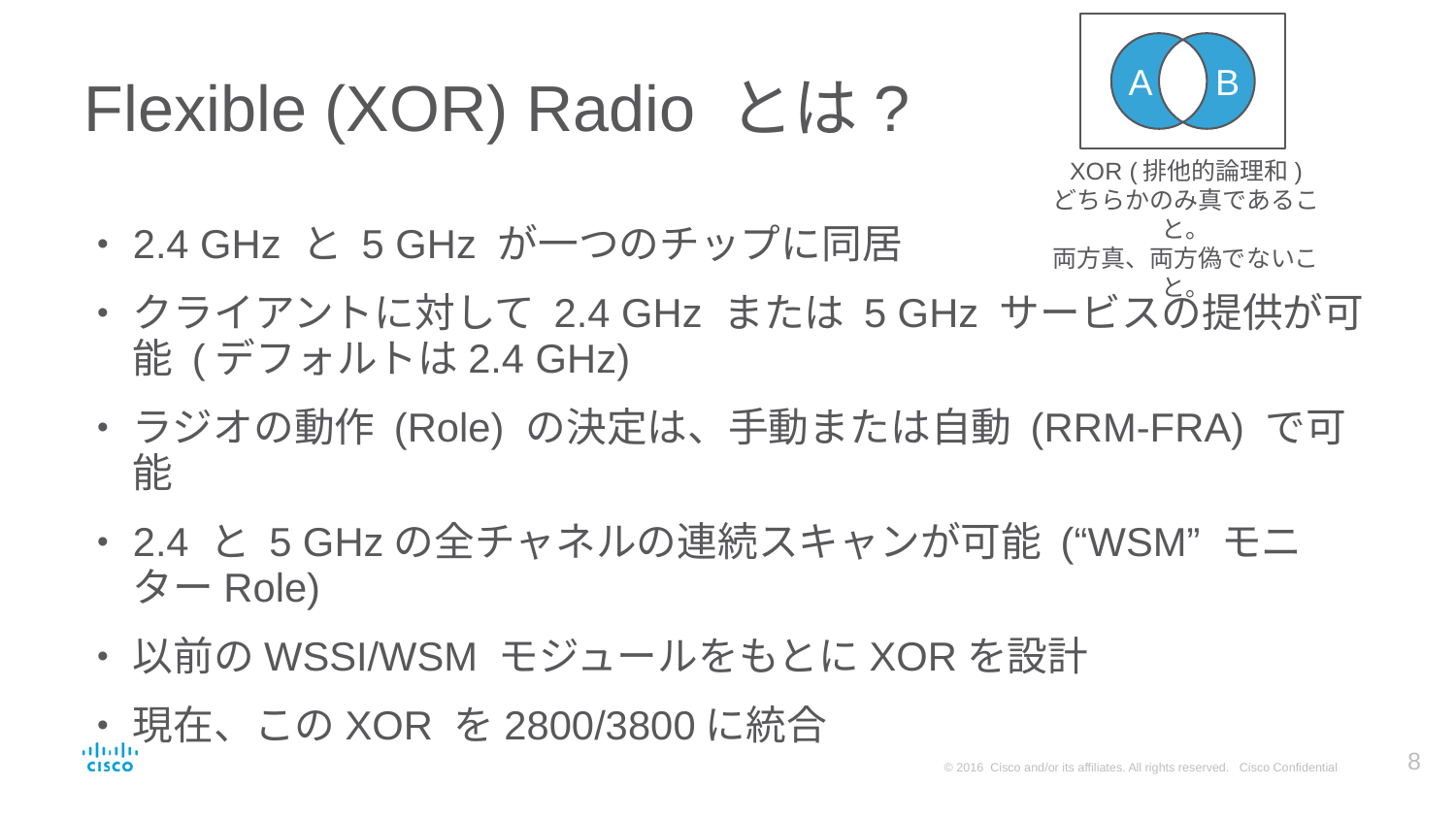

A
B
# Flexible (XOR) Radio とは?
XOR (排他的論理和)
どちらかのみ真であること。
両方真、両方偽でないこと。
2.4 GHz と 5 GHz が一つのチップに同居
クライアントに対して 2.4 GHz または 5 GHz サービスの提供が可能 (デフォルトは2.4 GHz)
ラジオの動作 (Role) の決定は、手動または自動 (RRM-FRA) で可能
2.4 と 5 GHzの全チャネルの連続スキャンが可能 (“WSM” モニターRole)
以前のWSSI/WSM モジュールをもとにXORを設計
現在、このXOR を2800/3800に統合